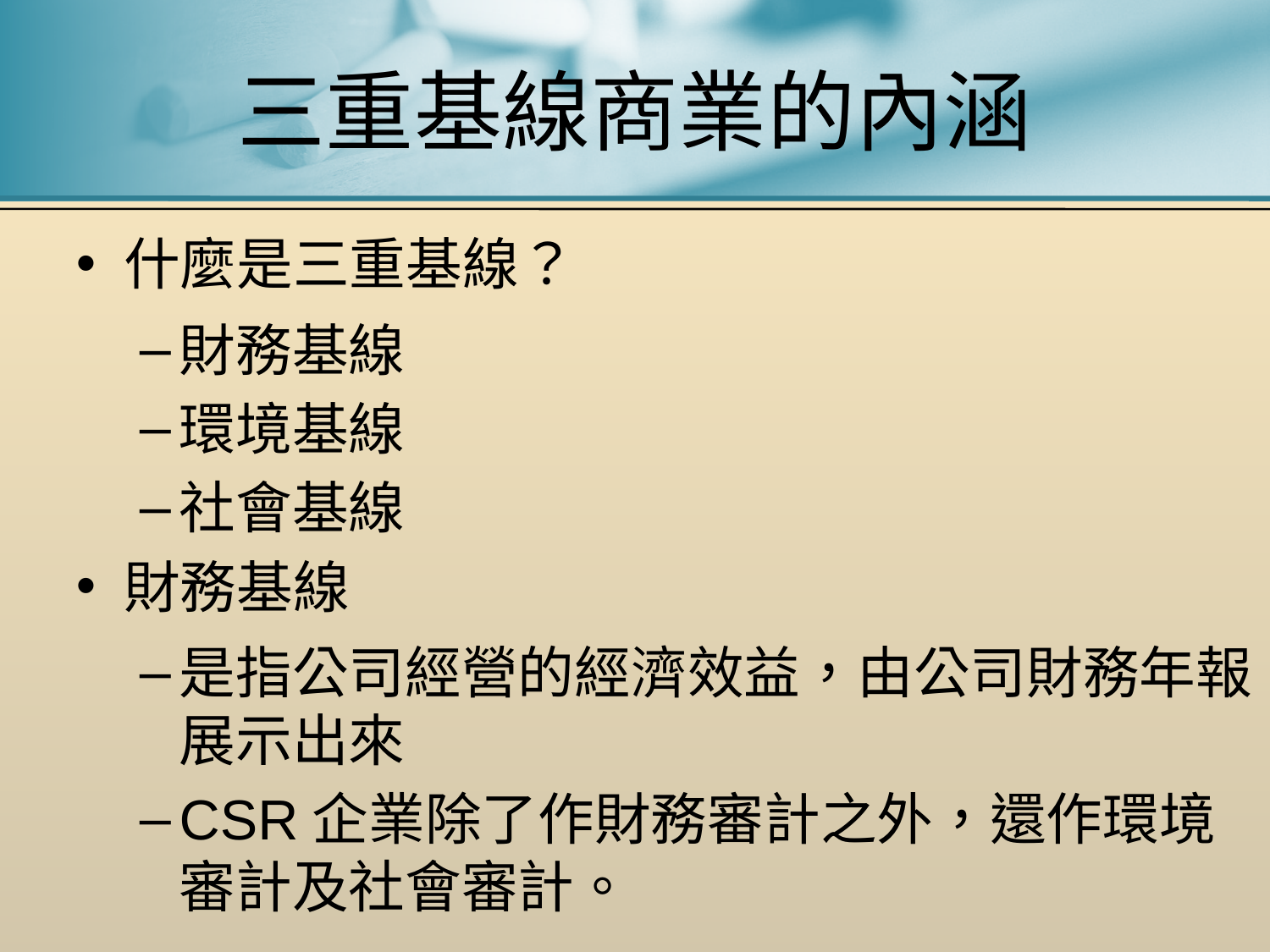

# 三重基線商業的內涵
什麼是三重基線？
財務基線
環境基線
社會基線
財務基線
是指公司經營的經濟效益，由公司財務年報展示出來
CSR企業除了作財務審計之外，還作環境審計及社會審計。